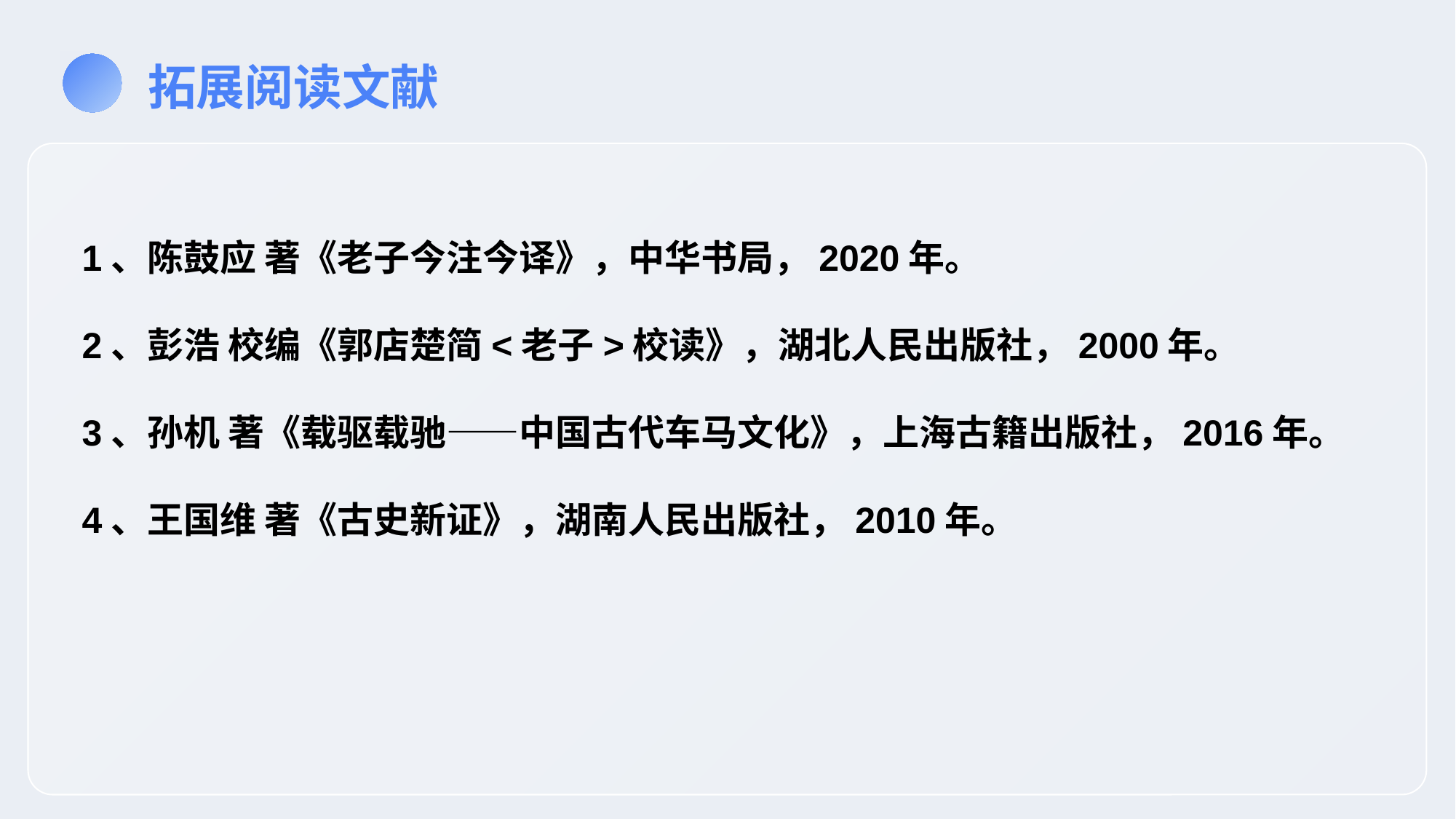

拓展阅读文献
1、陈鼓应 著《老子今注今译》，中华书局，2020年。

2、彭浩 校编《郭店楚简<老子>校读》，湖北人民出版社，2000年。

3、孙机 著《载驱载驰——中国古代车马文化》，上海古籍出版社，2016年。

4、王国维 著《古史新证》，湖南人民出版社，2010年。